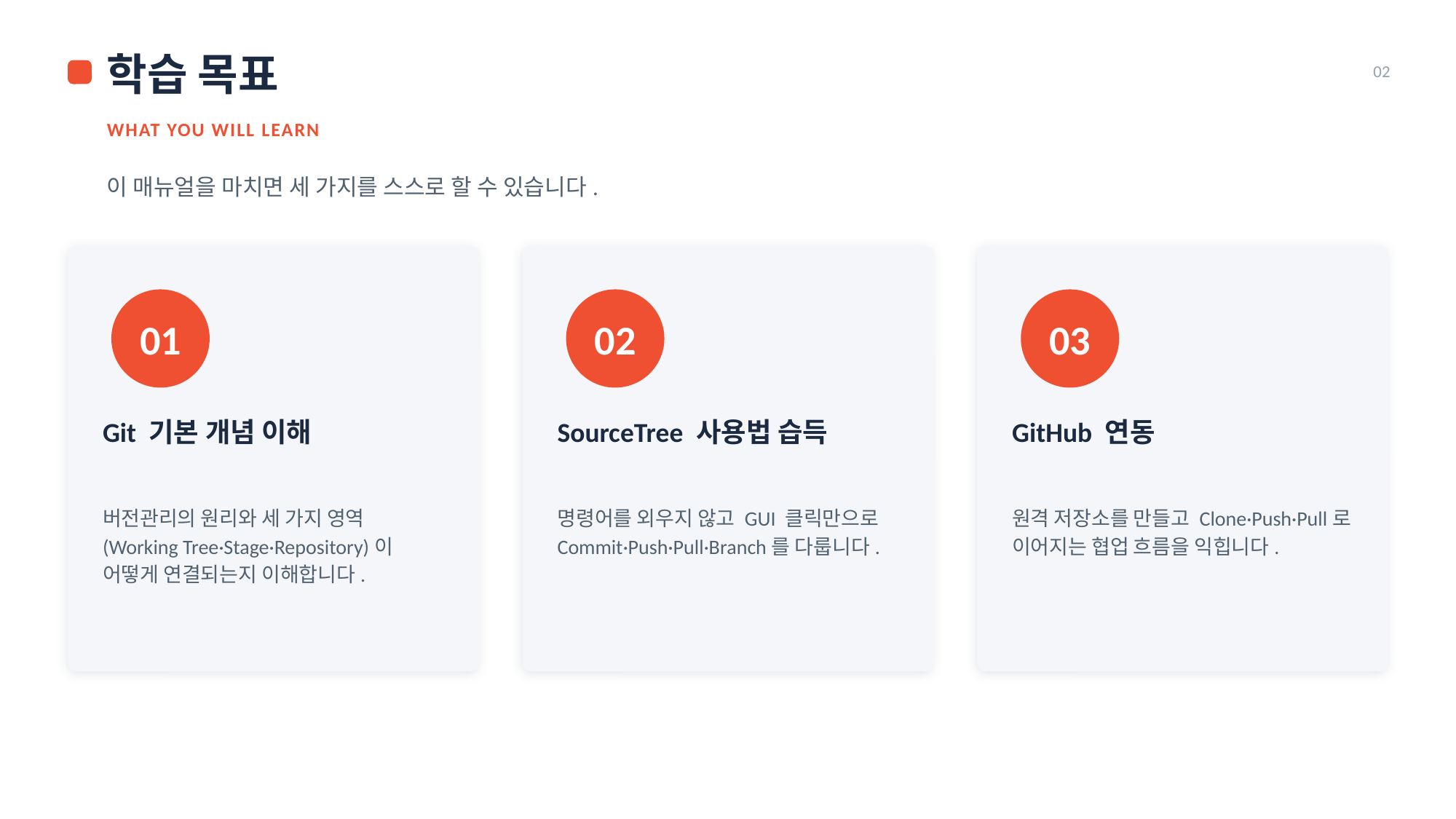

학습 목표
02

WHAT YOU WILL LEARN
이 매뉴얼을 마치면 세 가지를 스스로 할 수 있습니다.

01

02

03
Git 기본 개념 이해
SourceTree 사용법 습득
GitHub 연동
버전관리의 원리와 세 가지 영역(Working Tree·Stage·Repository)이 어떻게 연결되는지 이해합니다.
명령어를 외우지 않고 GUI 클릭만으로 Commit·Push·Pull·Branch를 다룹니다.
원격 저장소를 만들고 Clone·Push·Pull로 이어지는 협업 흐름을 익힙니다.